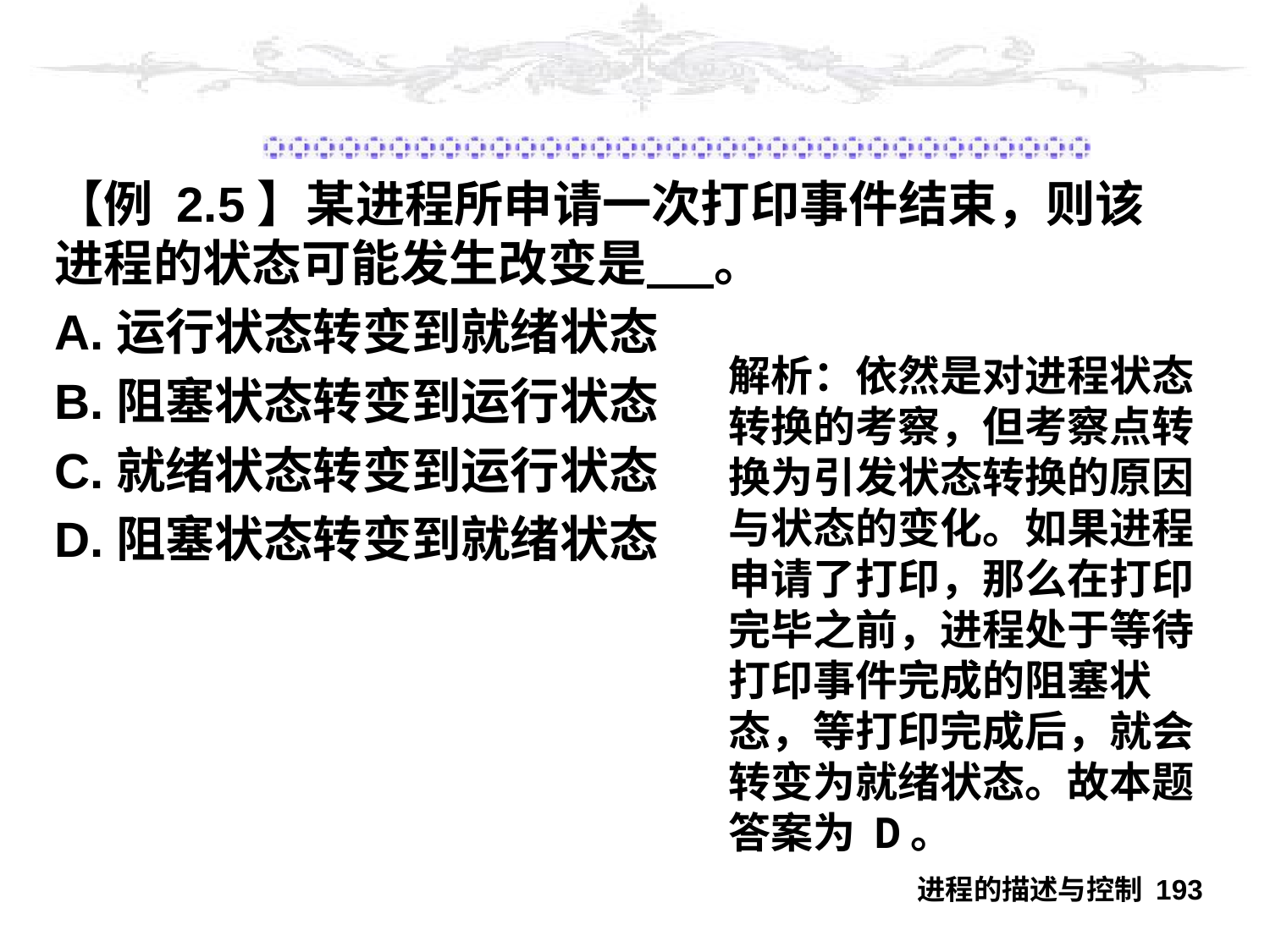

#
【例 2.5】某进程所申请一次打印事件结束，则该进程的状态可能发生改变是      。
A.运行状态转变到就绪状态
B.阻塞状态转变到运行状态
C.就绪状态转变到运行状态
D.阻塞状态转变到就绪状态
解析：依然是对进程状态转换的考察，但考察点转换为引发状态转换的原因与状态的变化。如果进程申请了打印，那么在打印完毕之前，进程处于等待打印事件完成的阻塞状态，等打印完成后，就会转变为就绪状态。故本题答案为 D。